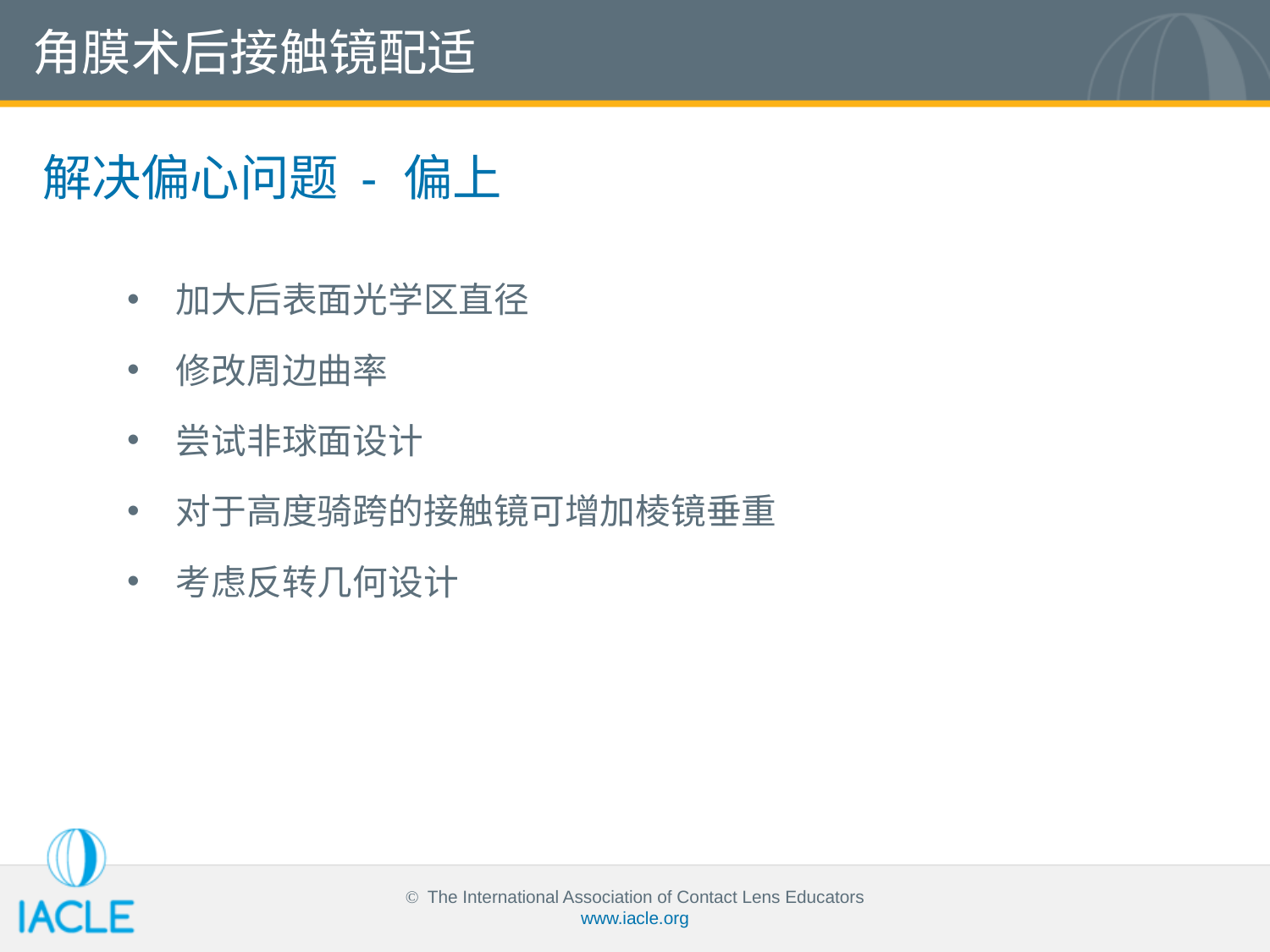

角膜术后接触镜配适
解决偏心问题 - 偏上
加大后表面光学区直径
修改周边曲率
尝试非球面设计
对于高度骑跨的接触镜可增加棱镜垂重
考虑反转几何设计